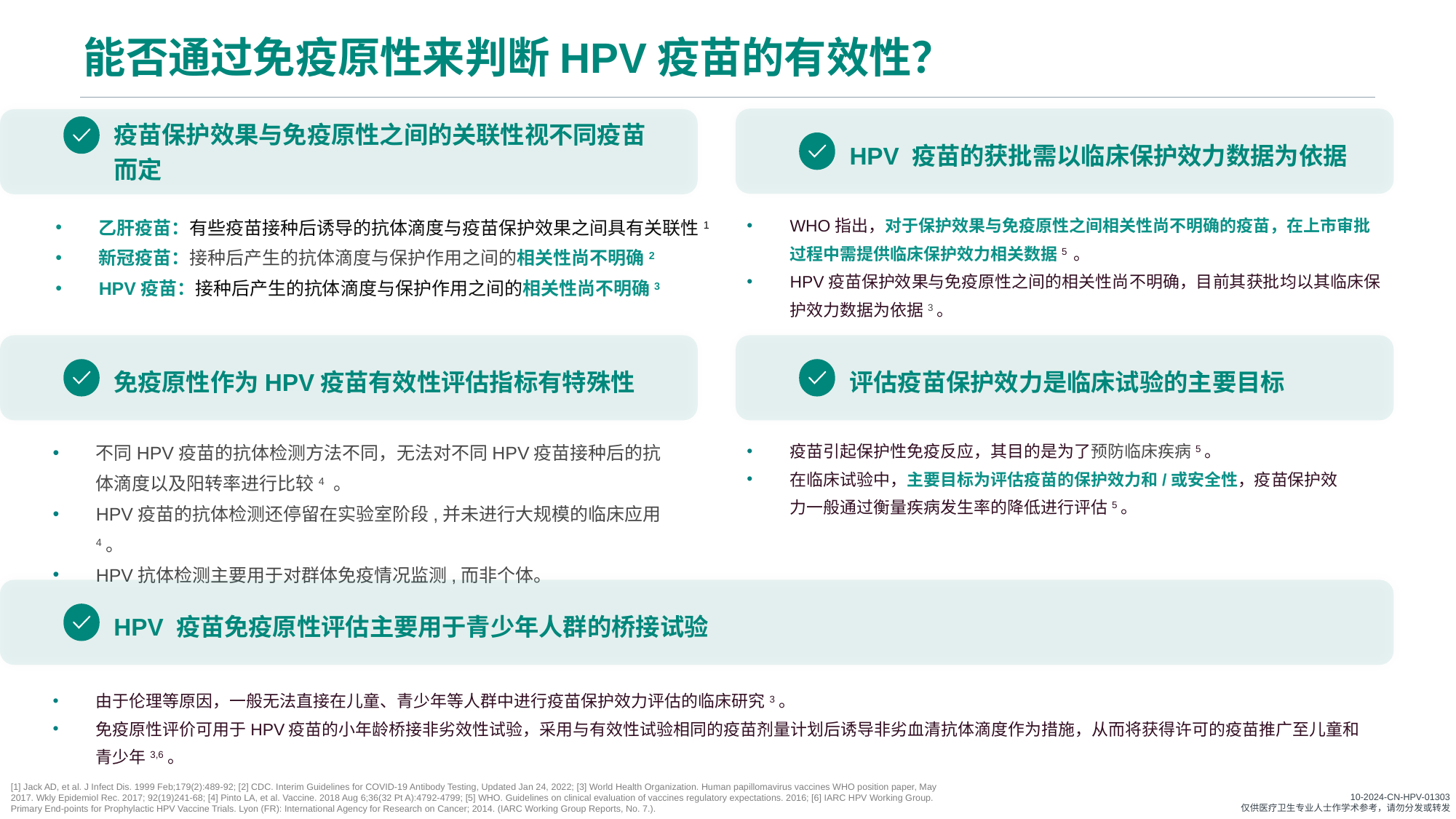

# 能否通过免疫原性来判断HPV疫苗的有效性？
疫苗保护效果与免疫原性之间的关联性视不同疫苗而定

HPV 疫苗的获批需以临床保护效力数据为依据

乙肝疫苗：有些疫苗接种后诱导的抗体滴度与疫苗保护效果之间具有关联性1
新冠疫苗：接种后产生的抗体滴度与保护作用之间的相关性尚不明确2
HPV疫苗：接种后产生的抗体滴度与保护作用之间的相关性尚不明确3
WHO指出，对于保护效果与免疫原性之间相关性尚不明确的疫苗，在上市审批过程中需提供临床保护效力相关数据5 。
HPV疫苗保护效果与免疫原性之间的相关性尚不明确，目前其获批均以其临床保护效力数据为依据3。

免疫原性作为HPV疫苗有效性评估指标有特殊性

评估疫苗保护效力是临床试验的主要目标

不同HPV疫苗的抗体检测方法不同，无法对不同HPV疫苗接种后的抗体滴度以及阳转率进行比较4 。
HPV疫苗的抗体检测还停留在实验室阶段,并未进行大规模的临床应用4。
HPV抗体检测主要用于对群体免疫情况监测,而非个体。
疫苗引起保护性免疫反应，其目的是为了预防临床疾病5。
在临床试验中，主要目标为评估疫苗的保护效力和/或安全性，疫苗保护效力一般通过衡量疾病发生率的降低进行评估5。

HPV 疫苗免疫原性评估主要用于青少年人群的桥接试验

由于伦理等原因，一般无法直接在儿童、青少年等人群中进行疫苗保护效力评估的临床研究3。
免疫原性评价可用于HPV疫苗的小年龄桥接非劣效性试验，采用与有效性试验相同的疫苗剂量计划后诱导非劣血清抗体滴度作为措施，从而将获得许可的疫苗推广至儿童和青少年3,6。
[1] Jack AD, et al. J Infect Dis. 1999 Feb;179(2):489-92; [2] CDC. Interim Guidelines for COVID-19 Antibody Testing, Updated Jan 24, 2022; [3] World Health Organization. Human papillomavirus vaccines WHO position paper, May 2017. Wkly Epidemiol Rec. 2017; 92(19)241-68; [4] Pinto LA, et al. Vaccine. 2018 Aug 6;36(32 Pt A):4792-4799; [5] WHO. Guidelines on clinical evaluation of vaccines regulatory expectations. 2016; [6] IARC HPV Working Group. Primary End-points for Prophylactic HPV Vaccine Trials. Lyon (FR): International Agency for Research on Cancer; 2014. (IARC Working Group Reports, No. 7.).